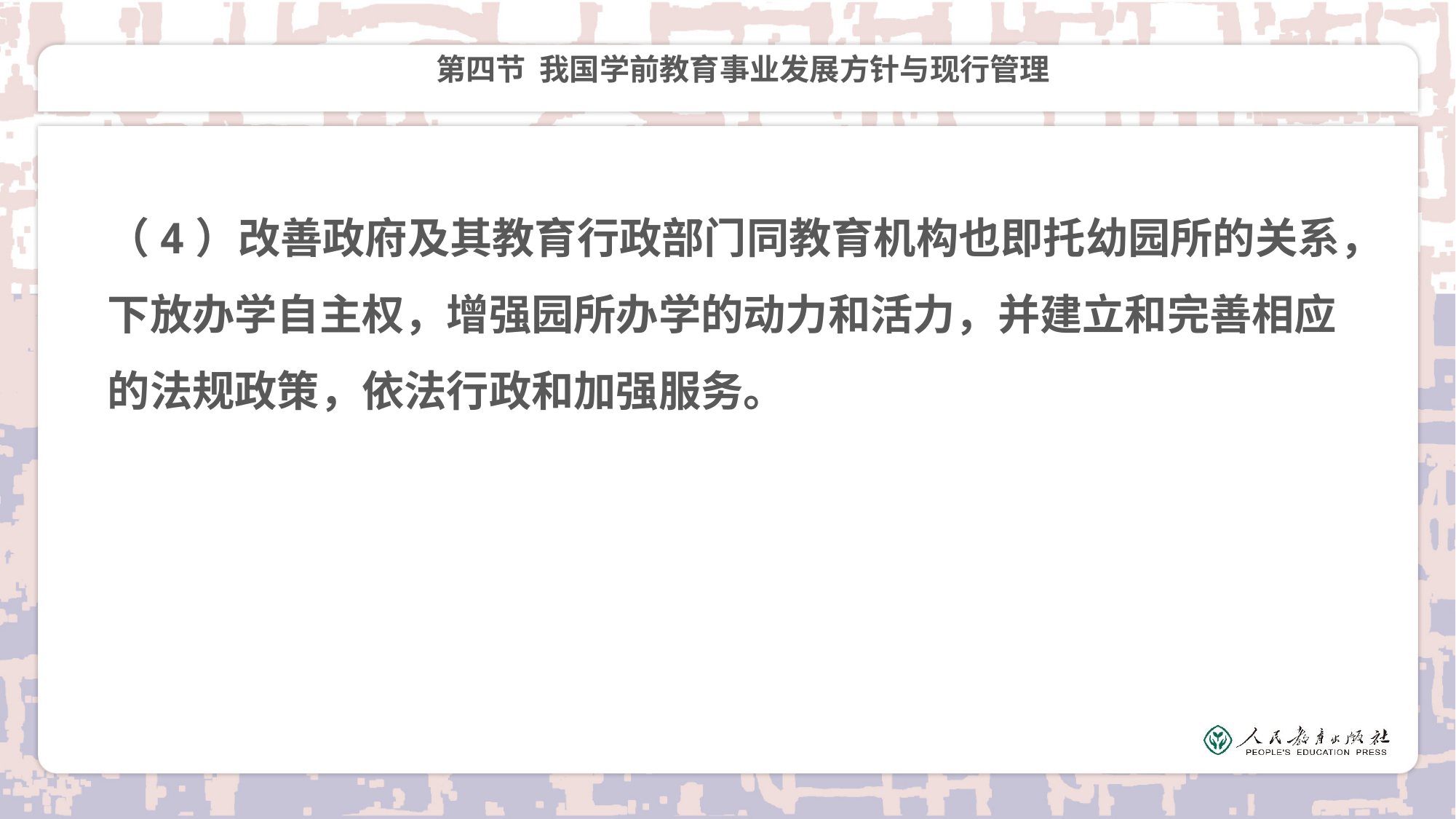

# 第四节  我国学前教育事业发展方针与现行管理
（4）改善政府及其教育行政部门同教育机构也即托幼园所的关系，下放办学自主权，增强园所办学的动力和活力，并建立和完善相应的法规政策，依法行政和加强服务。